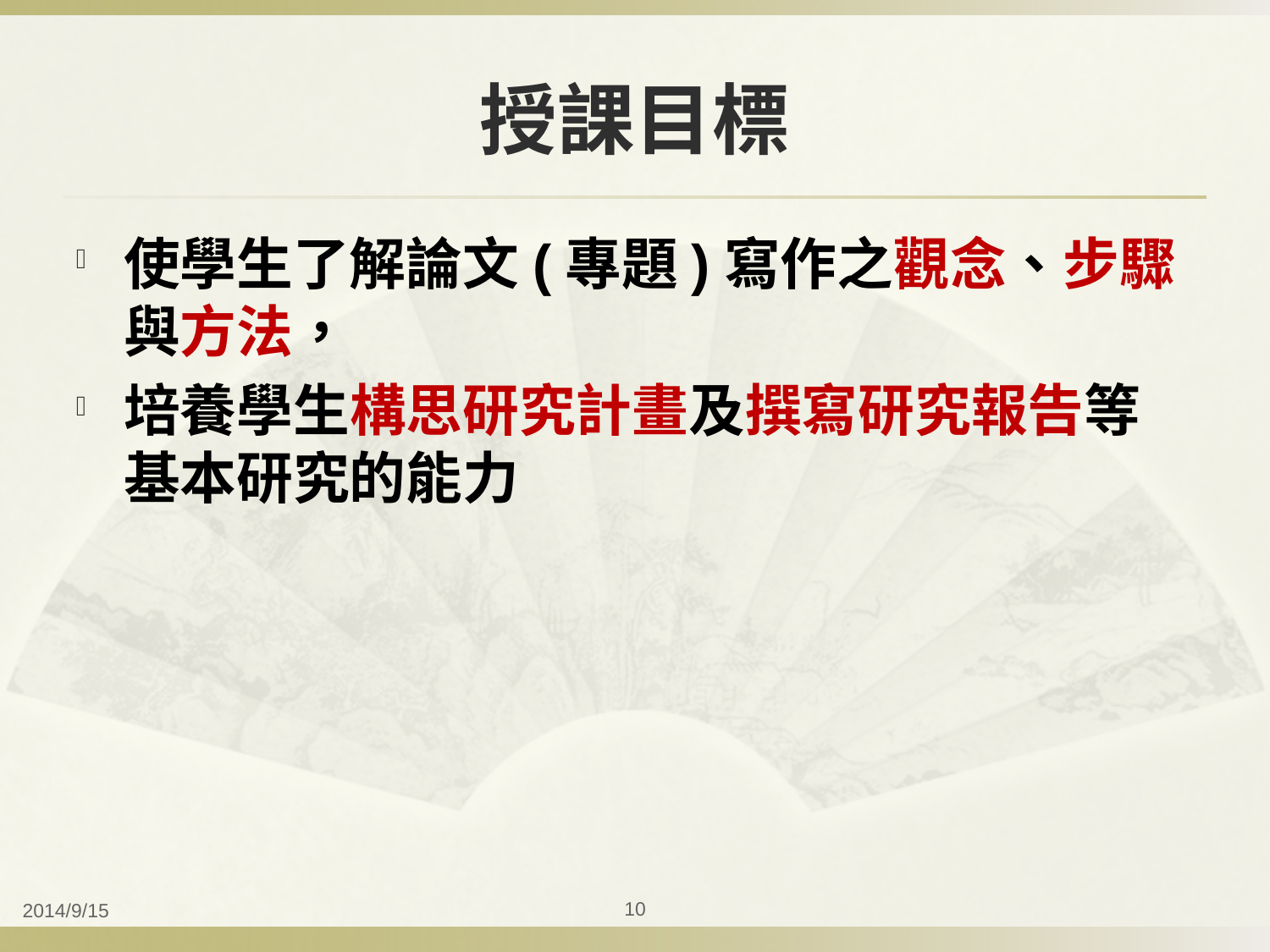

# 授課目標
使學生了解論文(專題)寫作之觀念、步驟與方法，
培養學生構思研究計畫及撰寫研究報告等基本研究的能力
2014/9/15
10